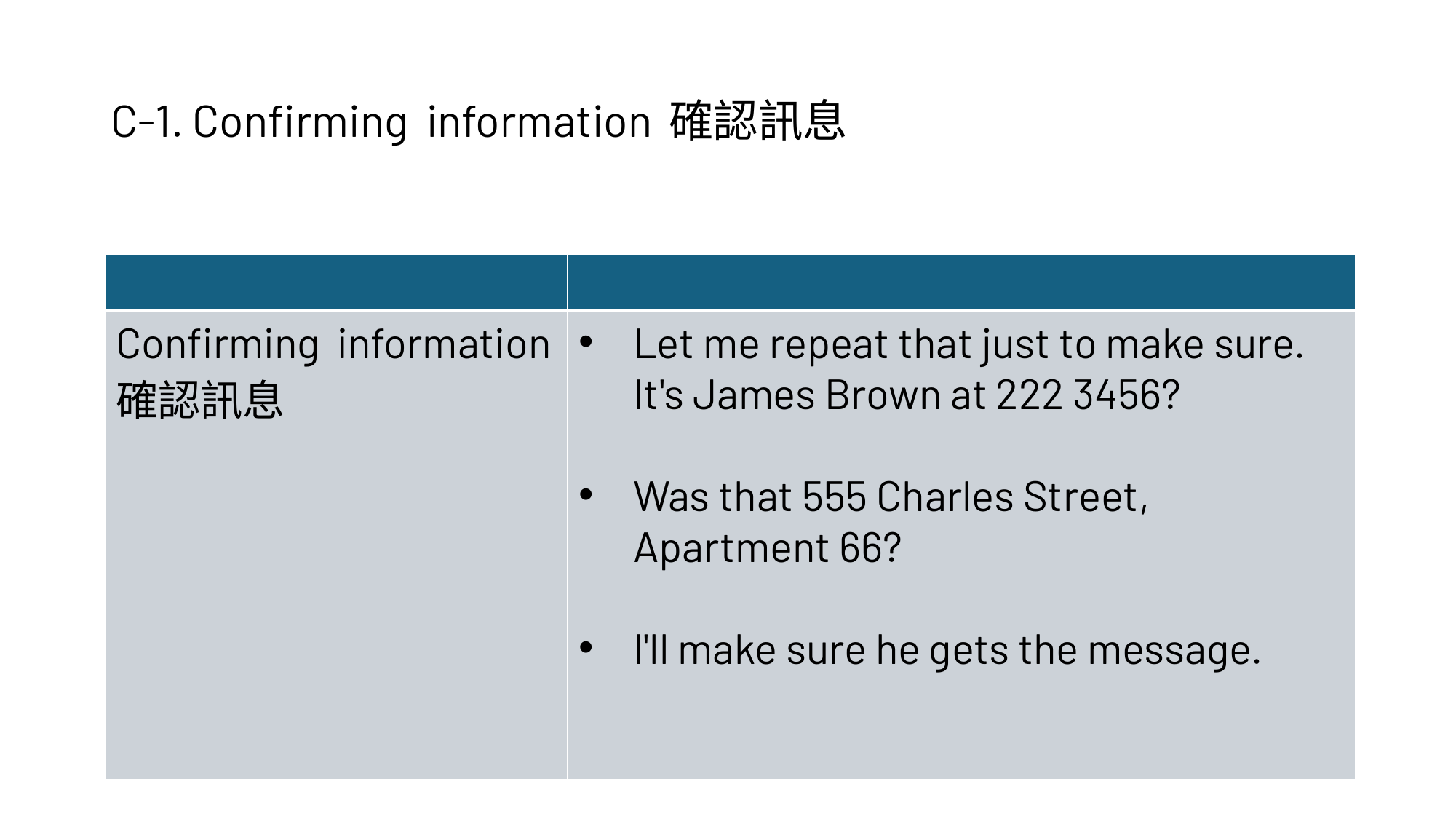

# C-1. Confirming  information 確認訊息
|  |  |
| --- | --- |
| Confirming information 確認訊息 | Let me repeat that just to make sure. It's James Brown at 222 3456? Was that 555 Charles Street, Apartment 66? I'll make sure he gets the message. |